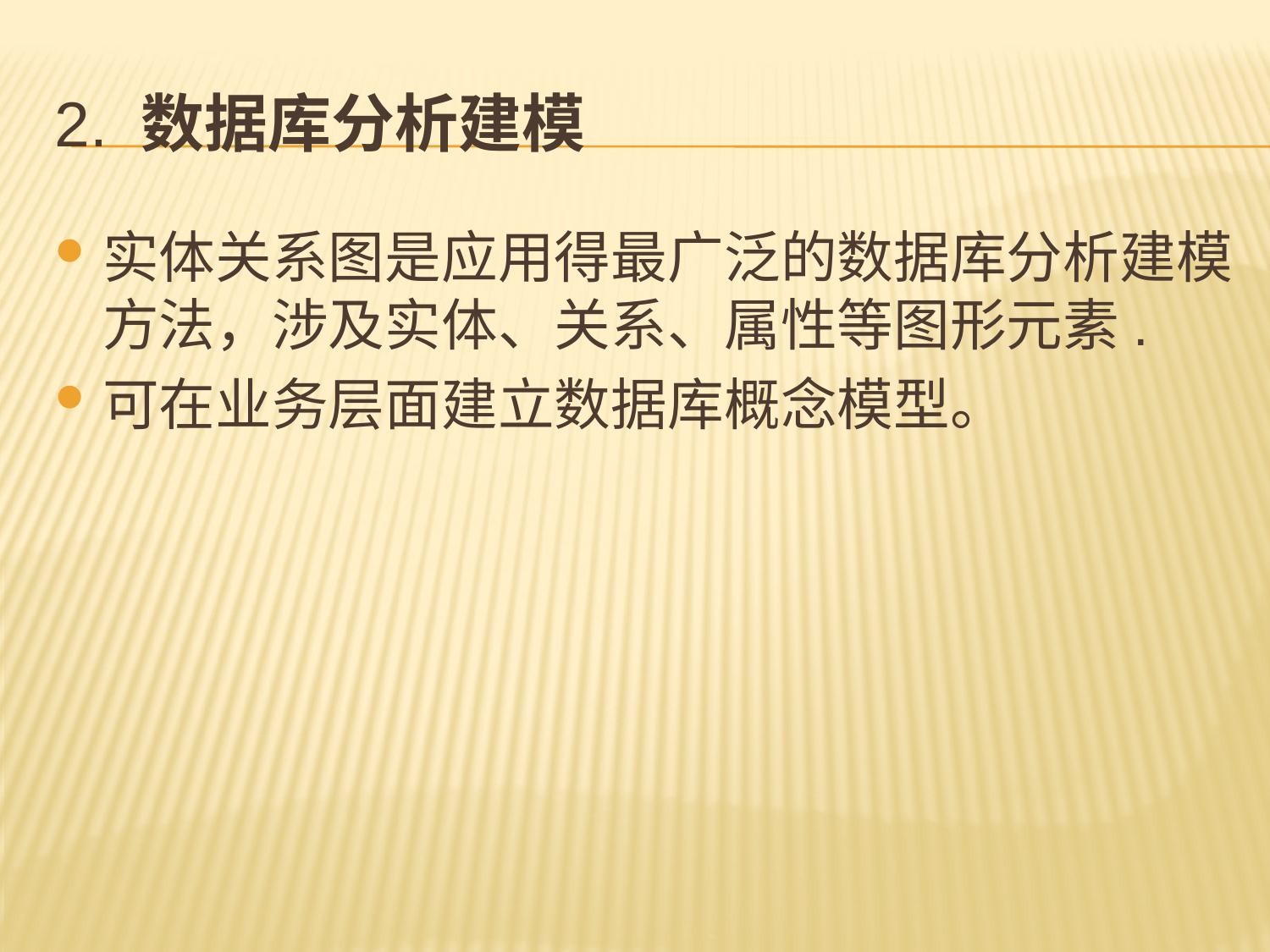

# 2. 数据库分析建模
实体关系图是应用得最广泛的数据库分析建模方法，涉及实体、关系、属性等图形元素.
可在业务层面建立数据库概念模型。